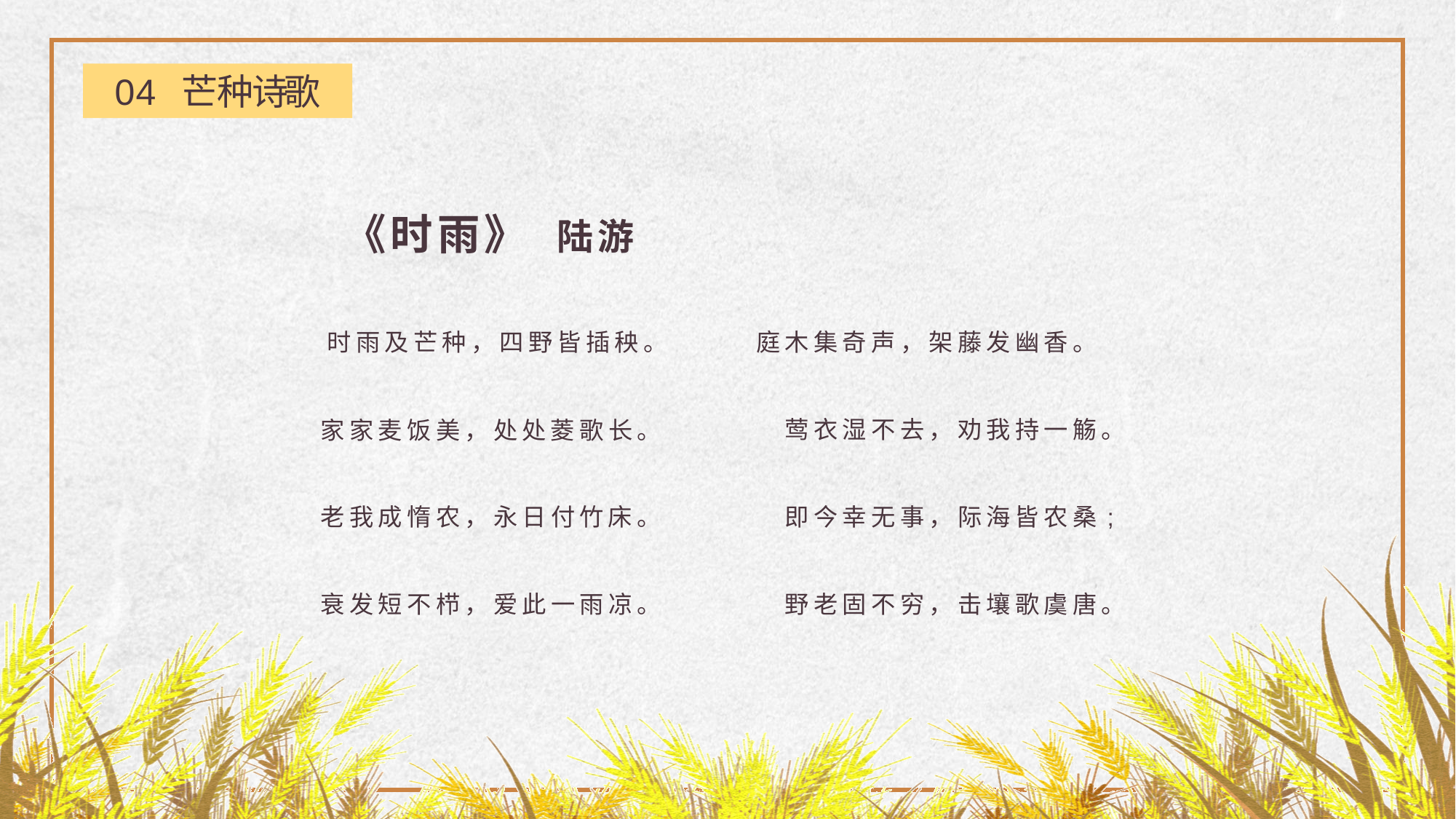

0 4   芒 种 诗歌
     《时雨》  陆游

　　时雨及芒种，四野皆插秧。

　　家家麦饭美，处处菱歌长。

　　老我成惰农，永日付竹床。

　　衰发短不栉，爱此一雨凉。

　庭木集奇声，架藤发幽香。

　　莺衣湿不去，劝我持一觞。

　　即今幸无事，际海皆农桑;

　　野老固不穷，击壤歌虞唐。